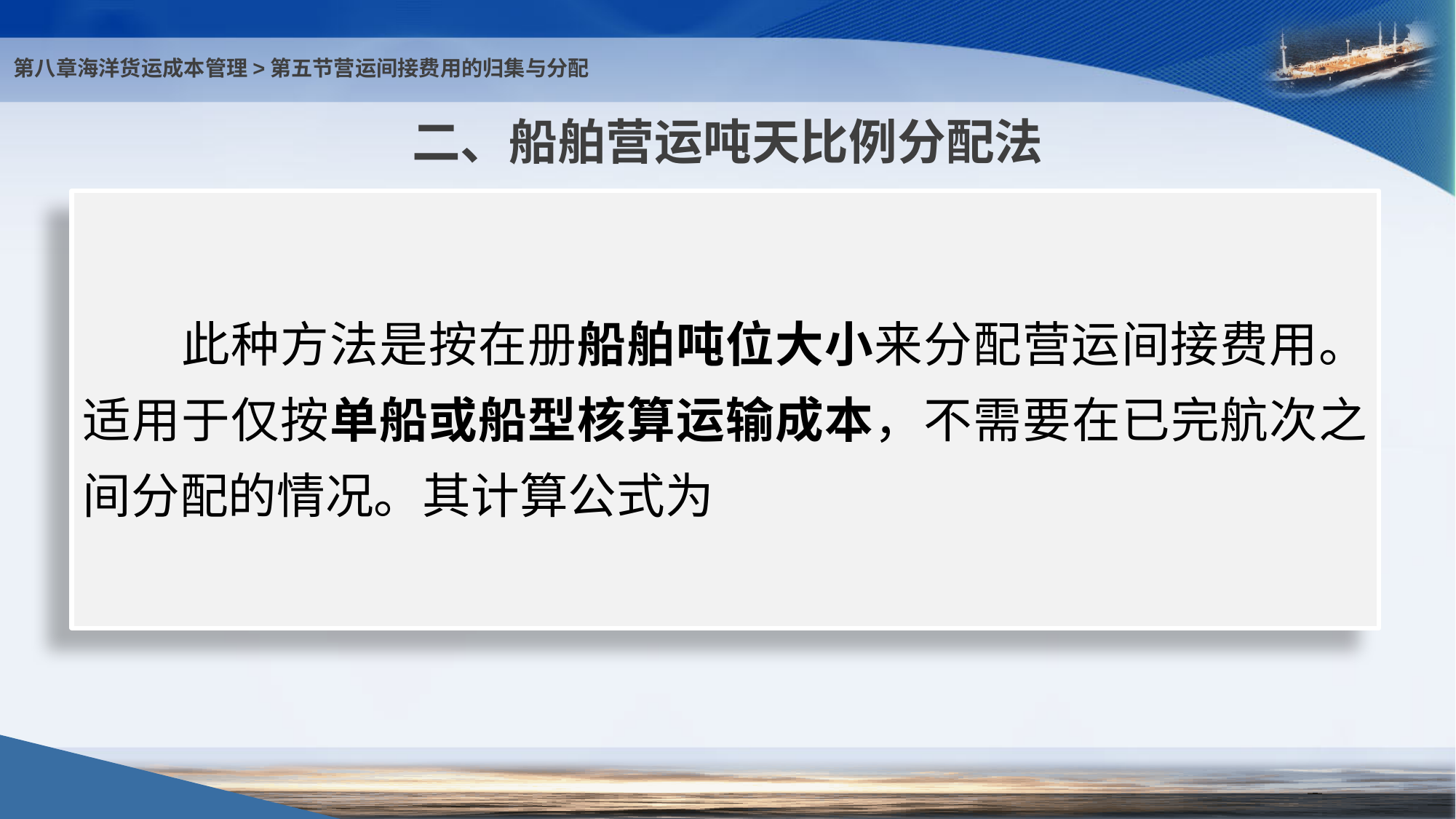

第八章海洋货运成本管理>第五节营运间接费用的归集与分配
# 二、船舶营运吨天比例分配法
此种方法是按在册船舶吨位大小来分配营运间接费用。适用于仅按单船或船型核算运输成本，不需要在已完航次之间分配的情况。其计算公式为